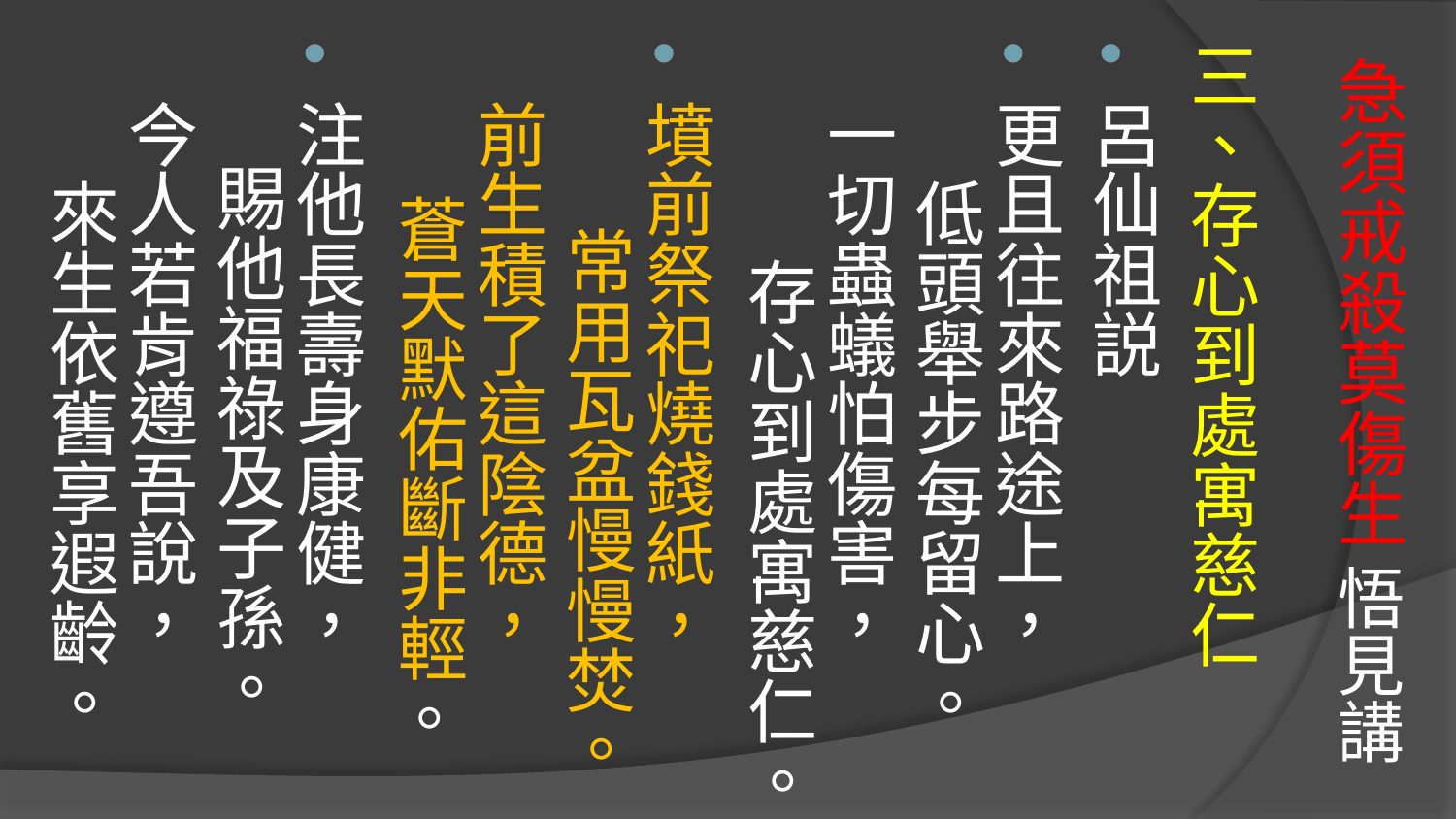

三、存心到處寓慈仁
呂仙祖説
更且往來路途上，              低頭舉步每留心。
一切蟲蟻怕傷害，                   存心到處寓慈仁。
墳前祭祀燒錢紙，                 常用瓦盆慢慢焚。
前生積了這陰德，               蒼天默佑斷非輕。
注他長壽身康健，             賜他福祿及子孫。
今人若肯遵吾說，              來生依舊享遐齡。
# 急須戒殺莫傷生 悟見講